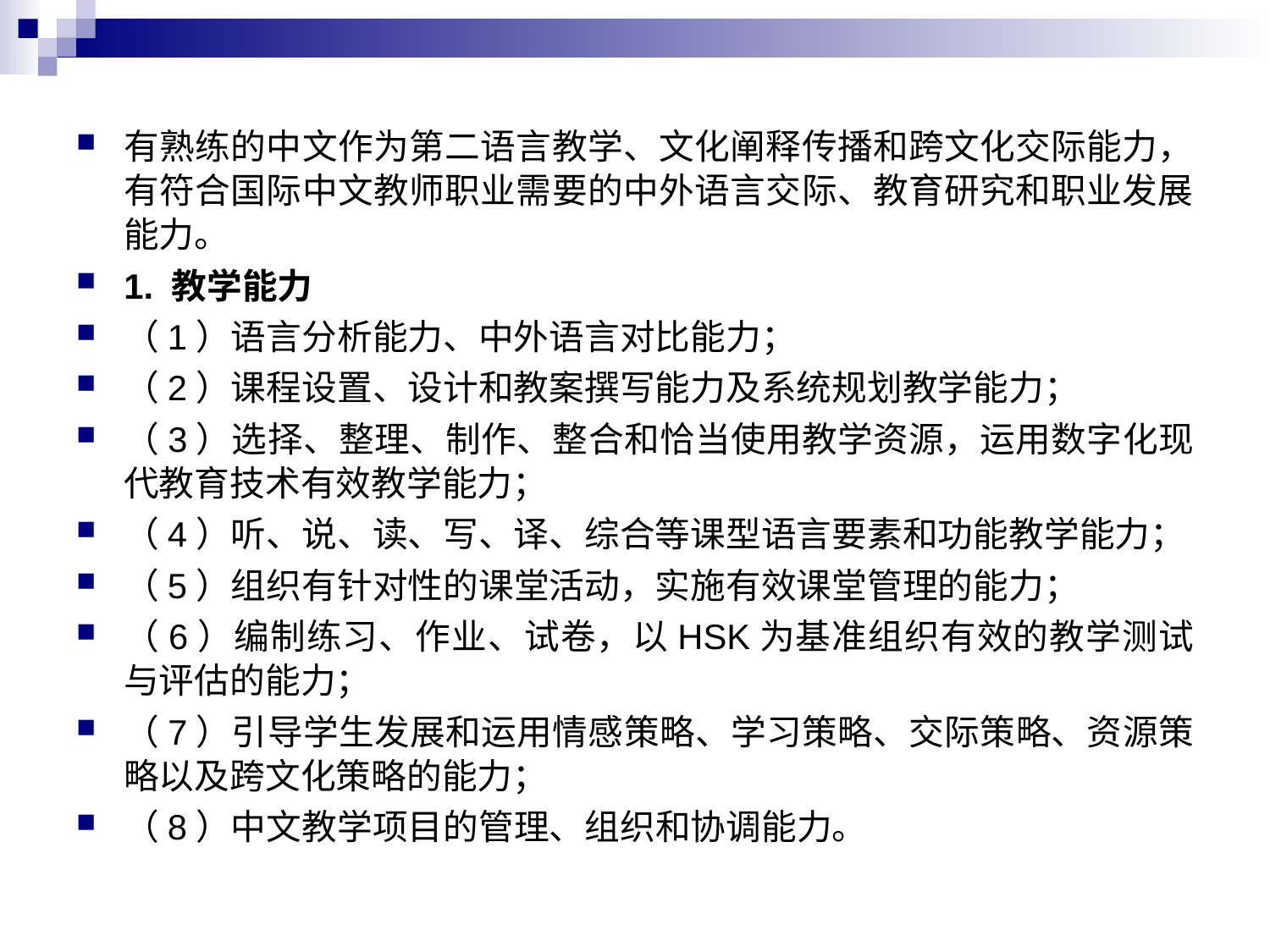

有熟练的中文作为第二语言教学、文化阐释传播和跨文化交际能力，有符合国际中文教师职业需要的中外语言交际、教育研究和职业发展能力。
1. 教学能力
（1）语言分析能力、中外语言对比能力；
（2）课程设置、设计和教案撰写能力及系统规划教学能力；
（3）选择、整理、制作、整合和恰当使用教学资源，运用数字化现代教育技术有效教学能力；
（4）听、说、读、写、译、综合等课型语言要素和功能教学能力；
（5）组织有针对性的课堂活动，实施有效课堂管理的能力；
（6）编制练习、作业、试卷，以HSK为基准组织有效的教学测试与评估的能力；
（7）引导学生发展和运用情感策略、学习策略、交际策略、资源策略以及跨文化策略的能力；
（8）中文教学项目的管理、组织和协调能力。